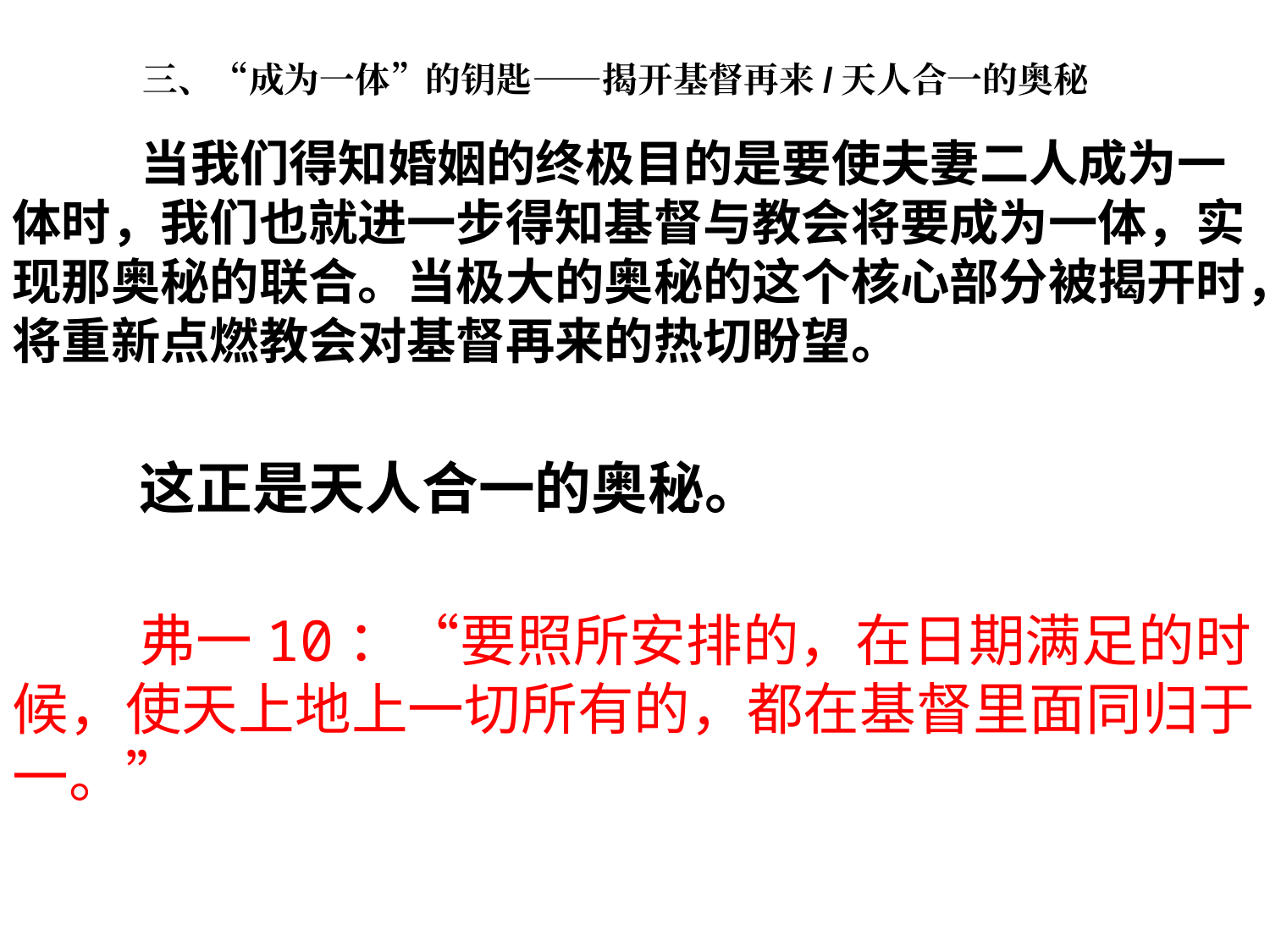

# 三、“成为一体”的钥匙——揭开基督再来/天人合一的奥秘
           当我们得知婚姻的终极目的是要使夫妻二人成为一体时，我们也就进一步得知基督与教会将要成为一体，实现那奥秘的联合。当极大的奥秘的这个核心部分被揭开时，将重新点燃教会对基督再来的热切盼望。

	这正是天人合一的奥秘。

	弗一10：“要照所安排的，在日期满足的时候，使天上地上一切所有的，都在基督里面同归于一。”